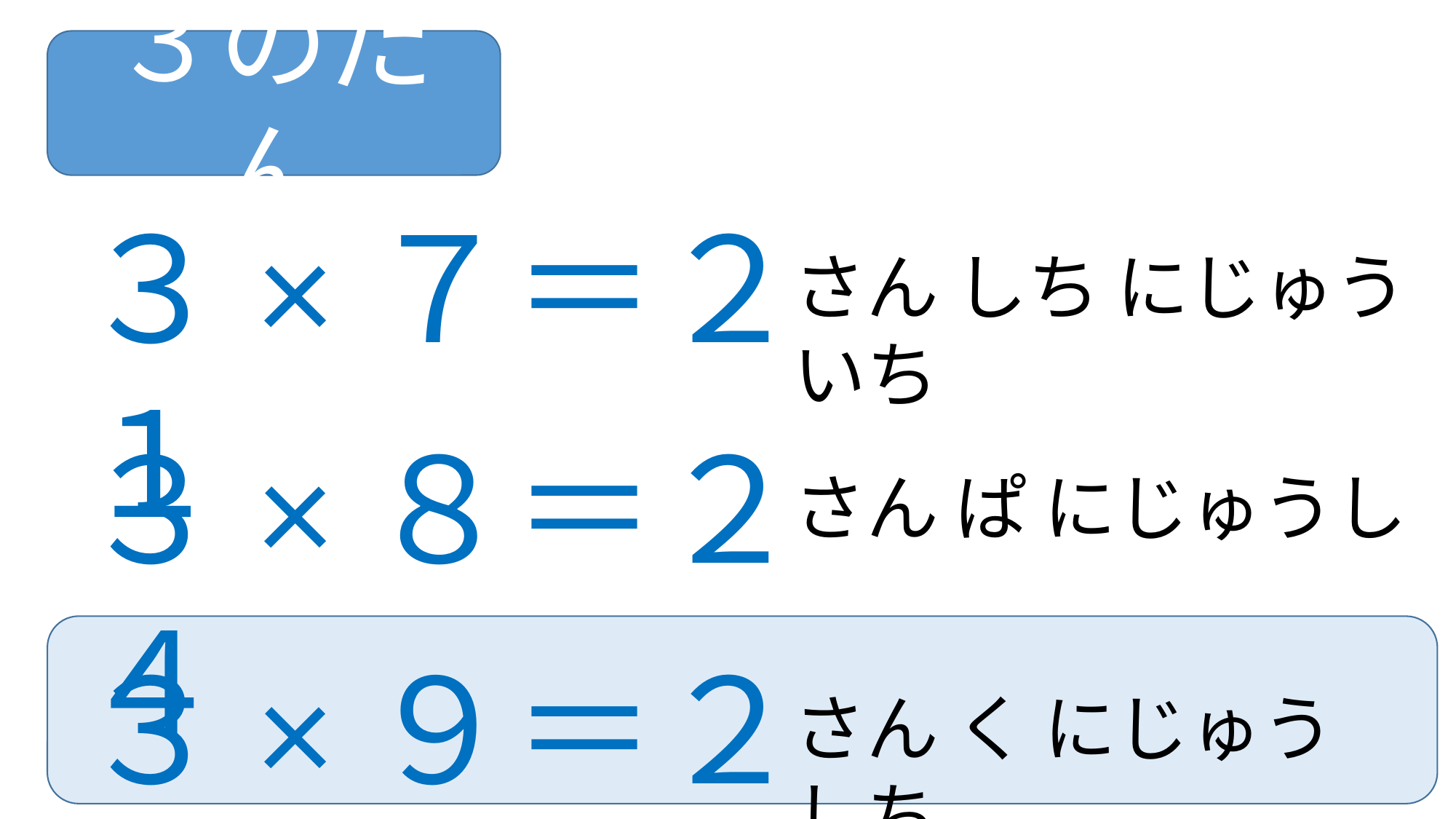

３のだん
３×７＝２１
さん しち にじゅういち
３×８＝２４
さん ぱ にじゅうし

３×９＝２７
さん く にじゅうしち